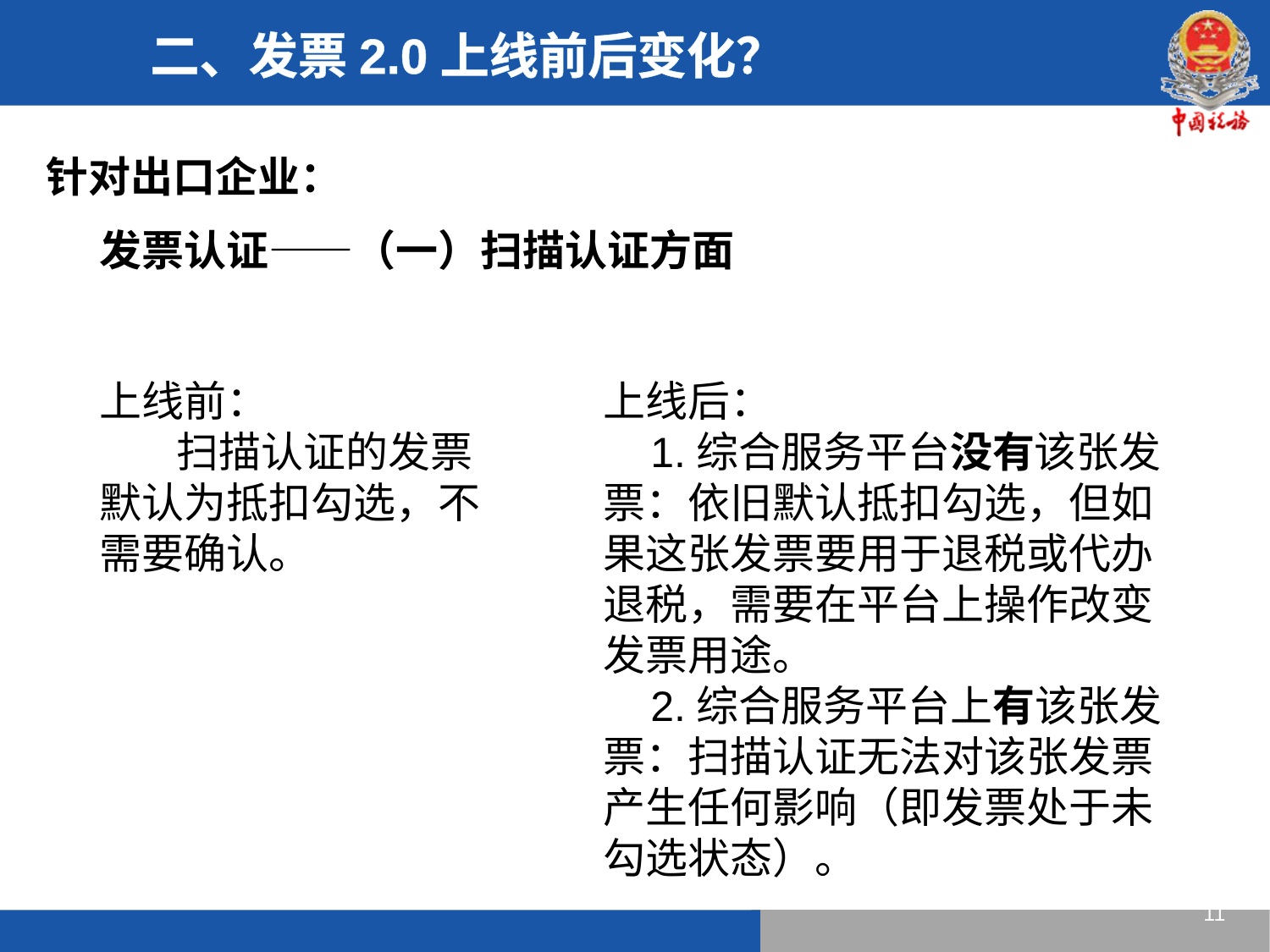

11
二、发票2.0上线前后变化？
针对出口企业：
发票认证——（一）扫描认证方面
上线前：
       扫描认证的发票默认为抵扣勾选，不需要确认。

上线后：
    1.综合服务平台没有该张发票：依旧默认抵扣勾选，但如果这张发票要用于退税或代办退税，需要在平台上操作改变发票用途。
    2.综合服务平台上有该张发票：扫描认证无法对该张发票产生任何影响（即发票处于未勾选状态）。